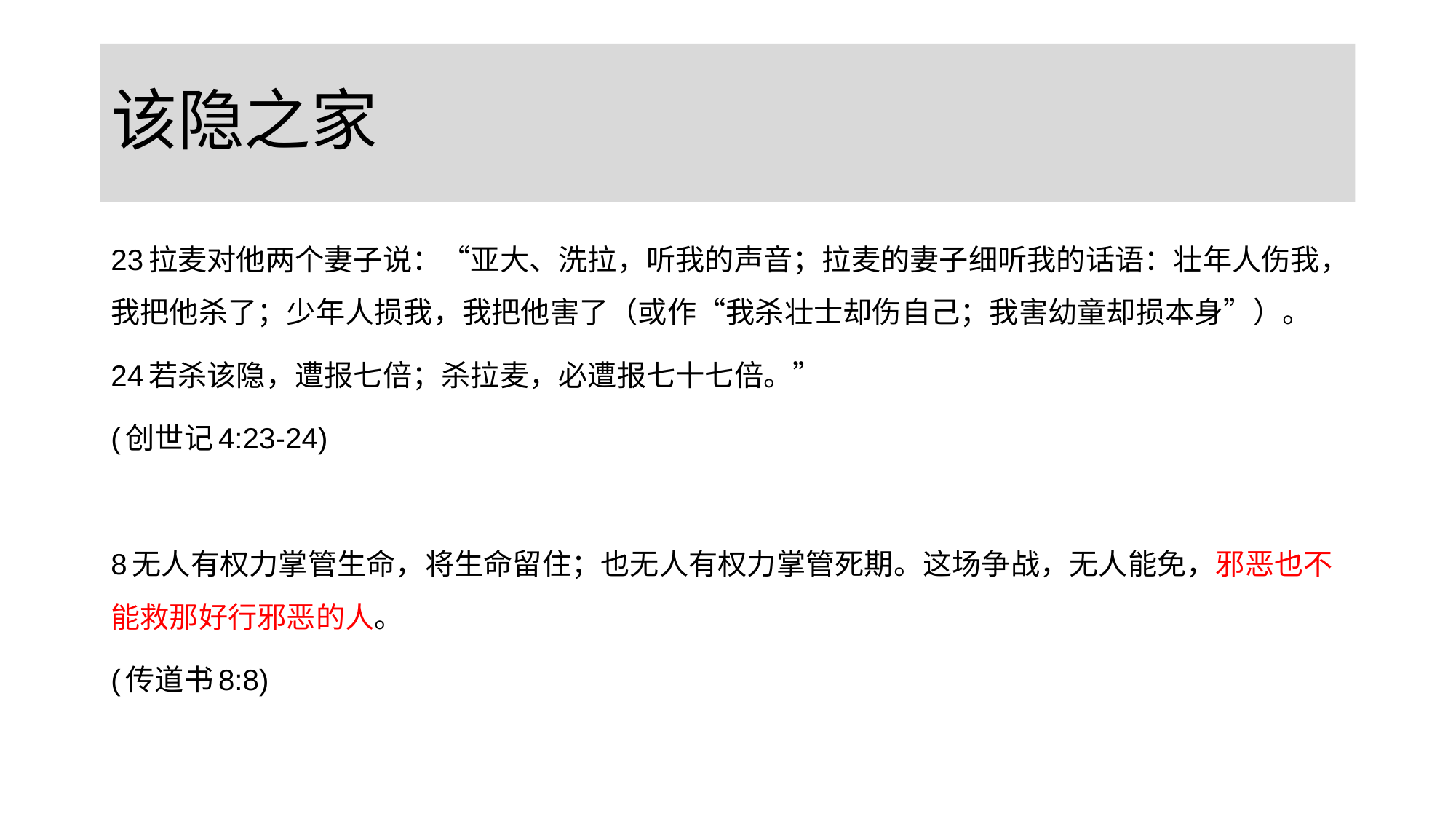

# 该隐之家
23拉麦对他两个妻子说：“亚大、洗拉，听我的声音；拉麦的妻子细听我的话语：壮年人伤我，我把他杀了；少年人损我，我把他害了（或作“我杀壮士却伤自己；我害幼童却损本身”）。
24若杀该隐，遭报七倍；杀拉麦，必遭报七十七倍。”
(创世记4:23-24)

8无人有权力掌管生命，将生命留住；也无人有权力掌管死期。这场争战，无人能免，邪恶也不能救那好行邪恶的人。
(传道书8:8)